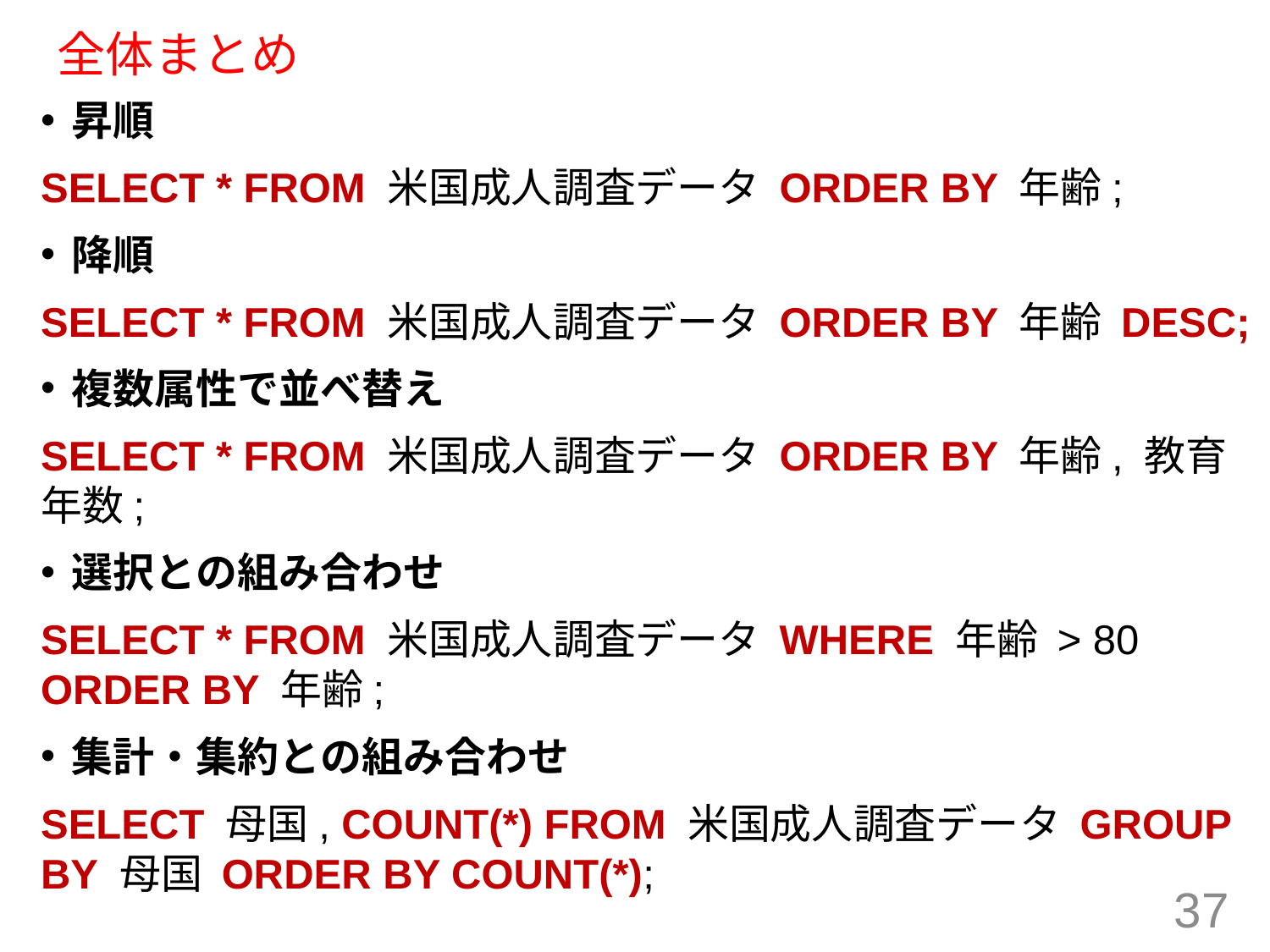

# 全体まとめ
昇順
SELECT * FROM 米国成人調査データ ORDER BY 年齢;
降順
SELECT * FROM 米国成人調査データ ORDER BY 年齢 DESC;
複数属性で並べ替え
SELECT * FROM 米国成人調査データ ORDER BY 年齢, 教育年数;
選択との組み合わせ
SELECT * FROM 米国成人調査データ WHERE 年齢 > 80 ORDER BY 年齢;
集計・集約との組み合わせ
SELECT 母国, COUNT(*) FROM 米国成人調査データ GROUP BY 母国 ORDER BY COUNT(*);
37